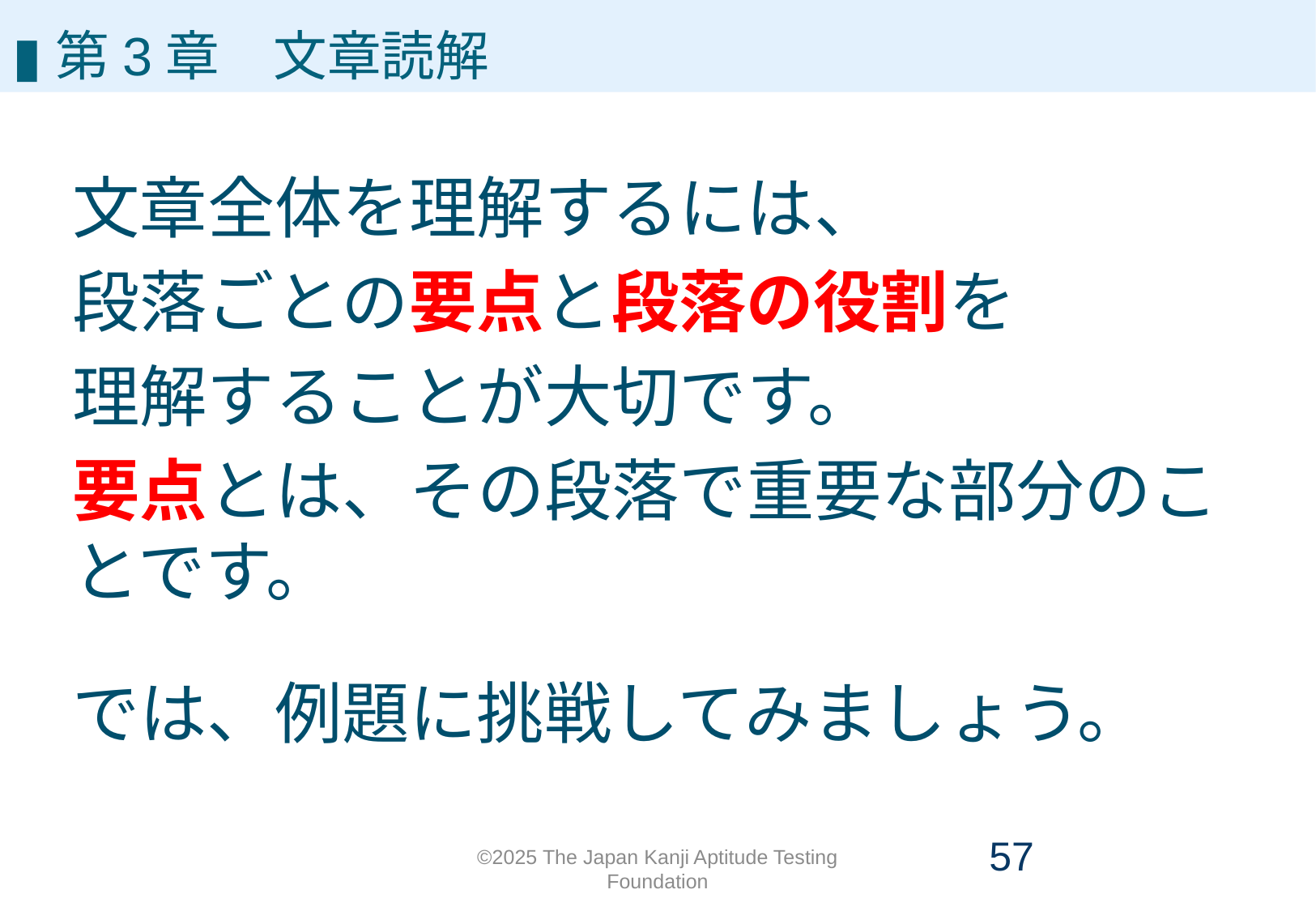

▮第3章　文章読解
文章全体を理解するには、
段落ごとの要点と段落の役割を
理解することが大切です。
要点とは、その段落で重要な部分のことです。

では、例題に挑戦してみましょう。

©2025 The Japan Kanji Aptitude Testing Foundation
57